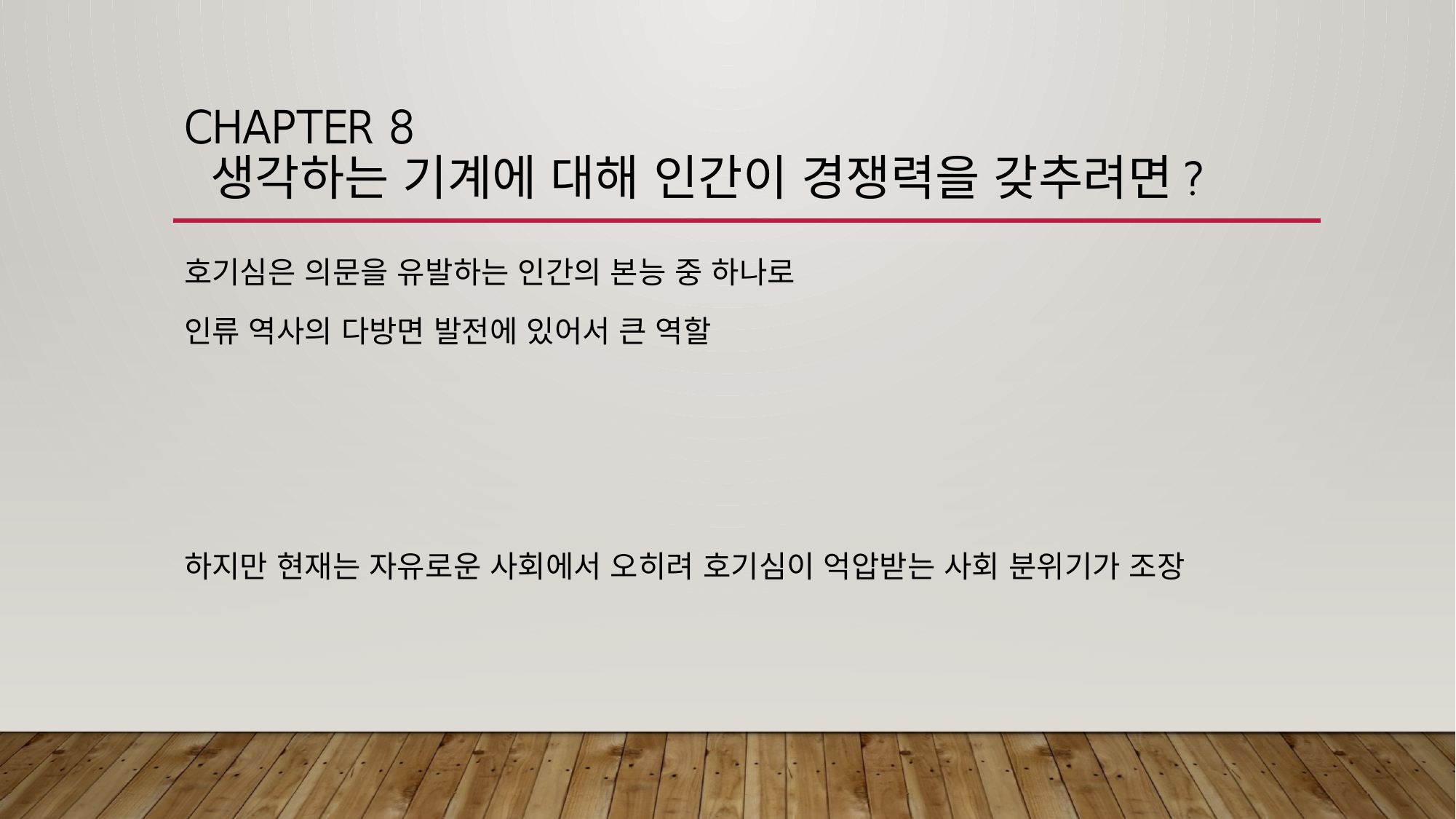

# CHAPTER 8 생각하는 기계에 대해 인간이 경쟁력을 갖추려면?
호기심은 의문을 유발하는 인간의 본능 중 하나로
인류 역사의 다방면 발전에 있어서 큰 역할

하지만 현재는 자유로운 사회에서 오히려 호기심이 억압받는 사회 분위기가 조장